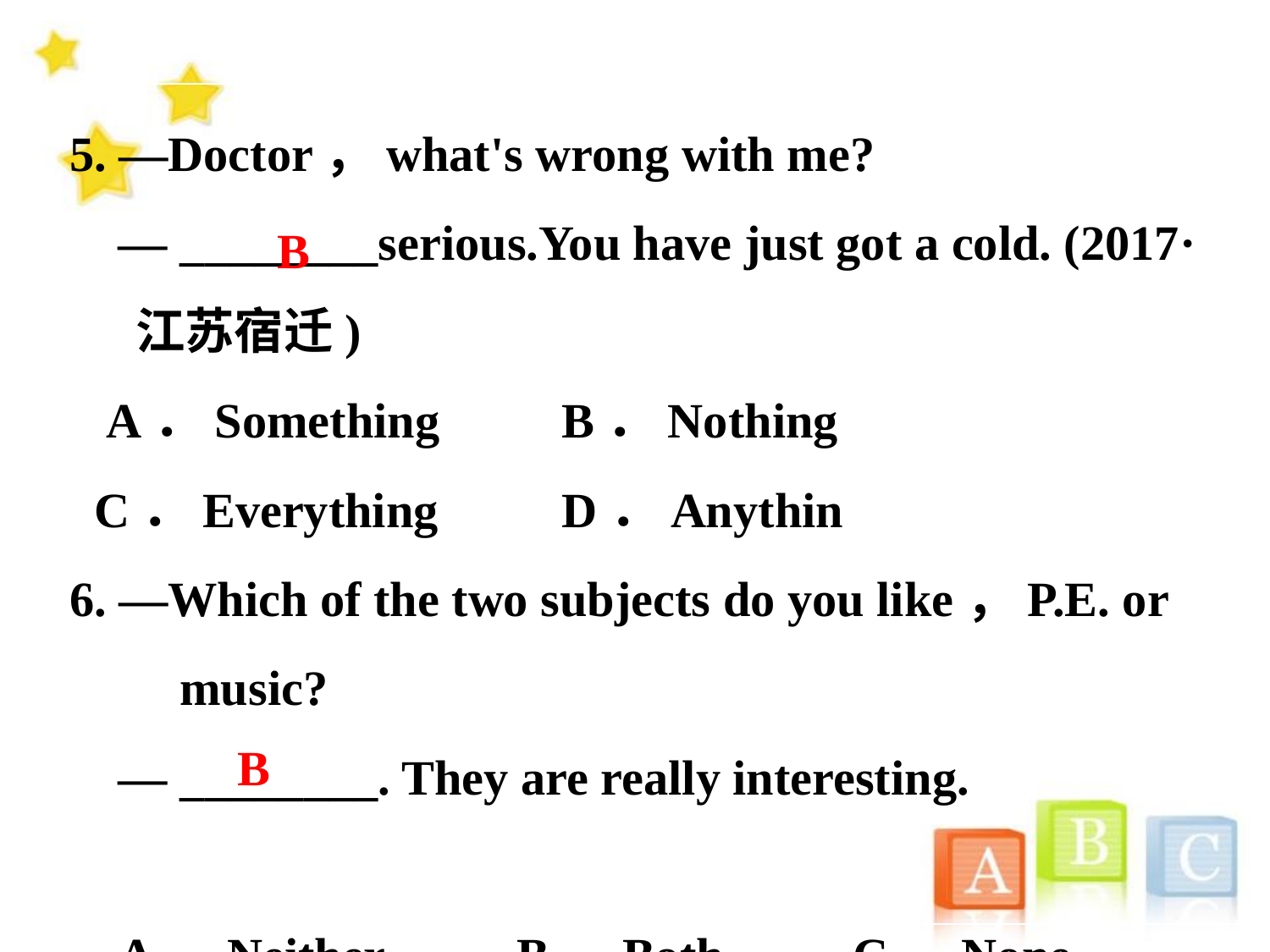

5. —Doctor，what's wrong with me?
    — ________serious.You have just got a cold. (2017·江苏宿迁)
   A．Something　	   B．Nothing
  C．Everything　	   D．Anythin
6. —Which of the two subjects do you like，P.E. or
         music?
    — ________. They are really interesting.
    A．Neither　	B．Both　     C．None
 B
B